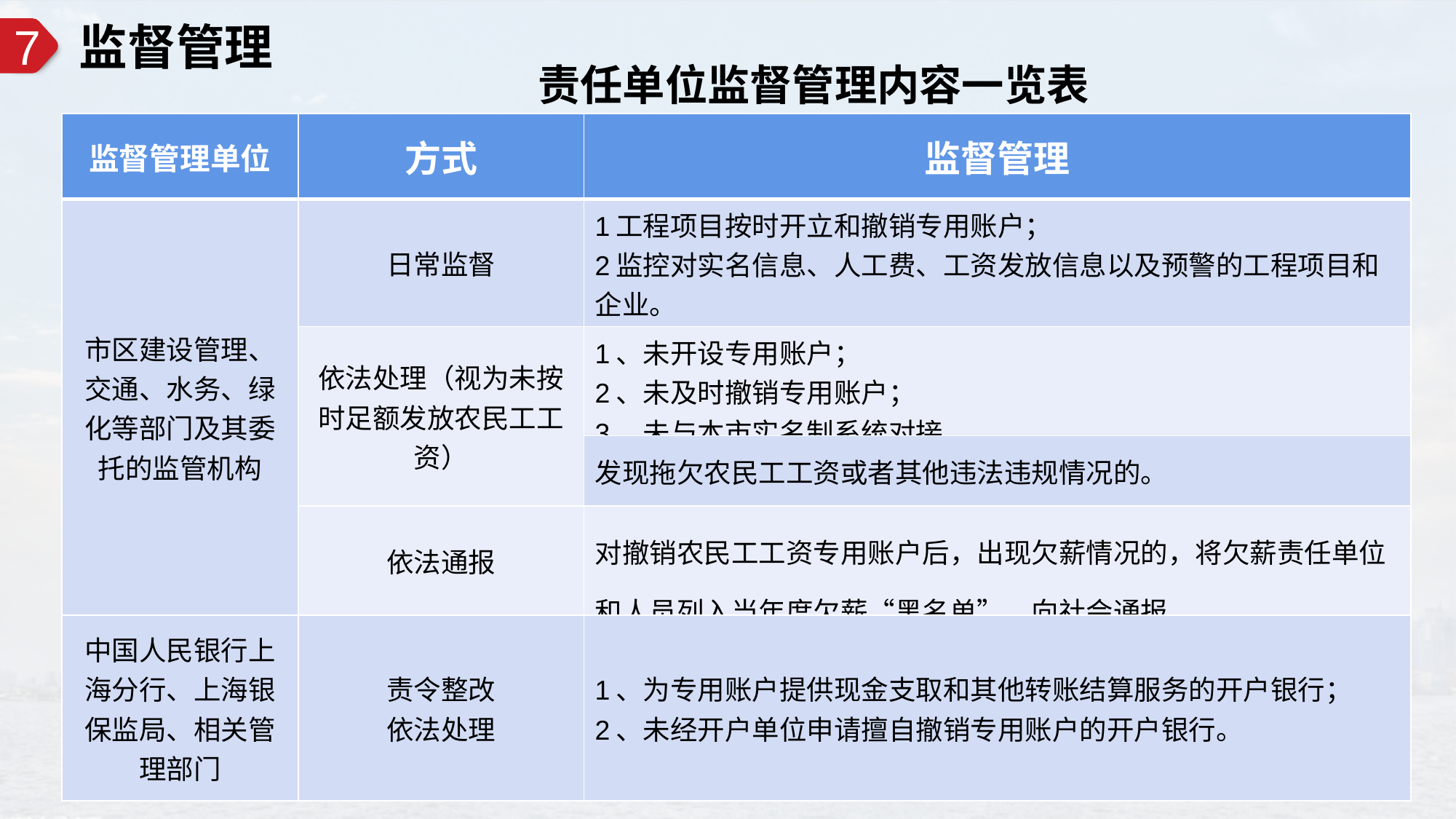

监督管理
7

责任单位监督管理内容一览表
| 监督管理单位 | 方式 | 监督管理 |
| --- | --- | --- |
| 市区建设管理、交通、水务、绿化等部门及其委托的监管机构 | 日常监督 | 1工程项目按时开立和撤销专用账户； 2监控对实名信息、人工费、工资发放信息以及预警的工程项目和企业。 |
|  | 依法处理（视为未按时足额发放农民工工资） | 1、未开设专用账户； 2、未及时撤销专用账户； 3、未与本市实名制系统对接 |
|  |  | 发现拖欠农民工工资或者其他违法违规情况的。 |
|  | 依法通报 | 对撤销农民工工资专用账户后，出现欠薪情况的，将欠薪责任单位和人员列入当年度欠薪“黑名单”，向社会通报。 |
| 中国人民银行上海分行、上海银保监局、相关管理部门 | 责令整改 依法处理 | 1、为专用账户提供现金支取和其他转账结算服务的开户银行； 2、未经开户单位申请擅自撤销专用账户的开户银行。 |